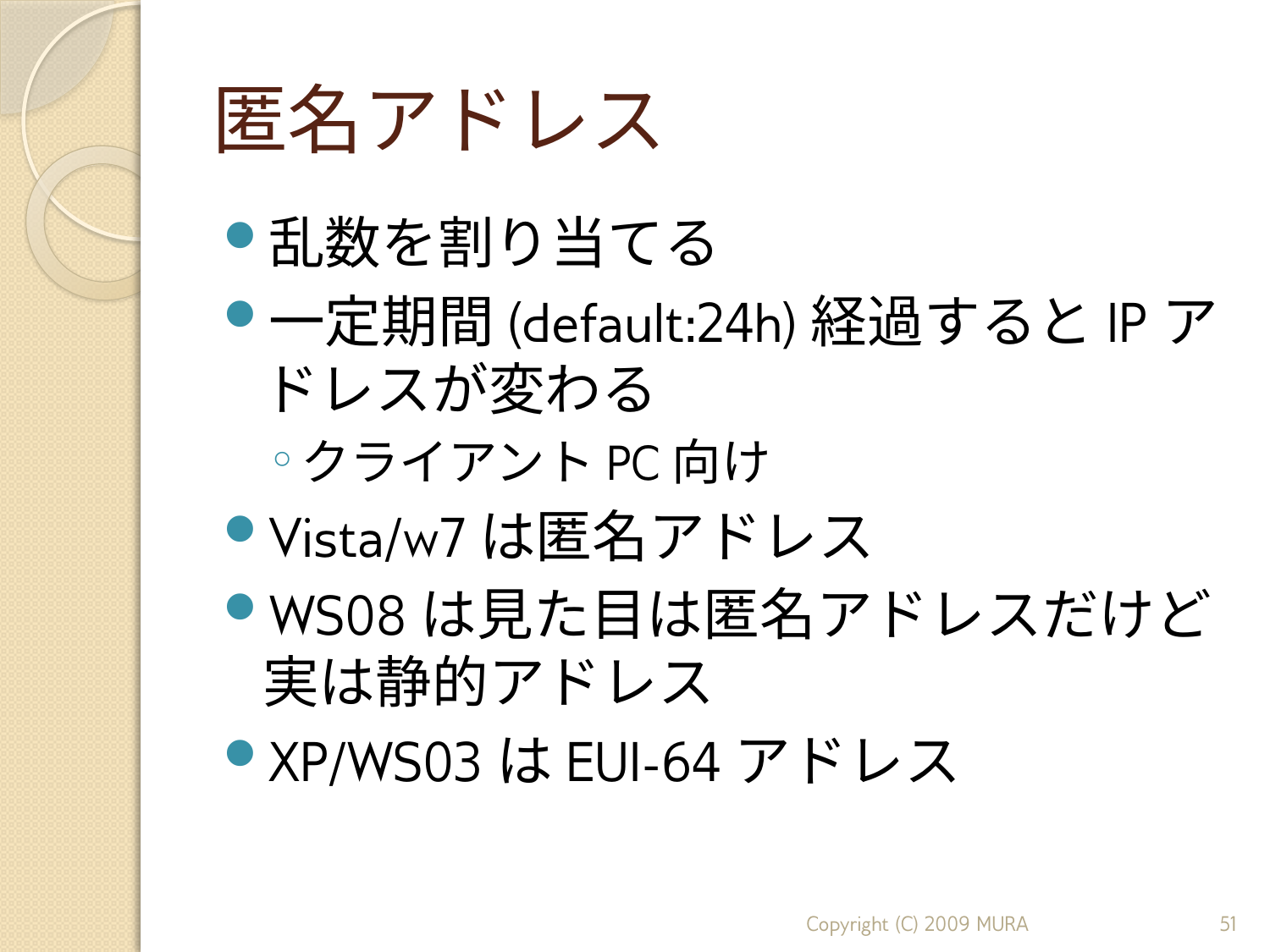

# 匿名アドレス
乱数を割り当てる
一定期間(default:24h)経過するとIPアドレスが変わる
クライアントPC向け
Vista/w7は匿名アドレス
WS08は見た目は匿名アドレスだけど実は静的アドレス
XP/WS03はEUI-64アドレス
Copyright (C) 2009 MURA
51